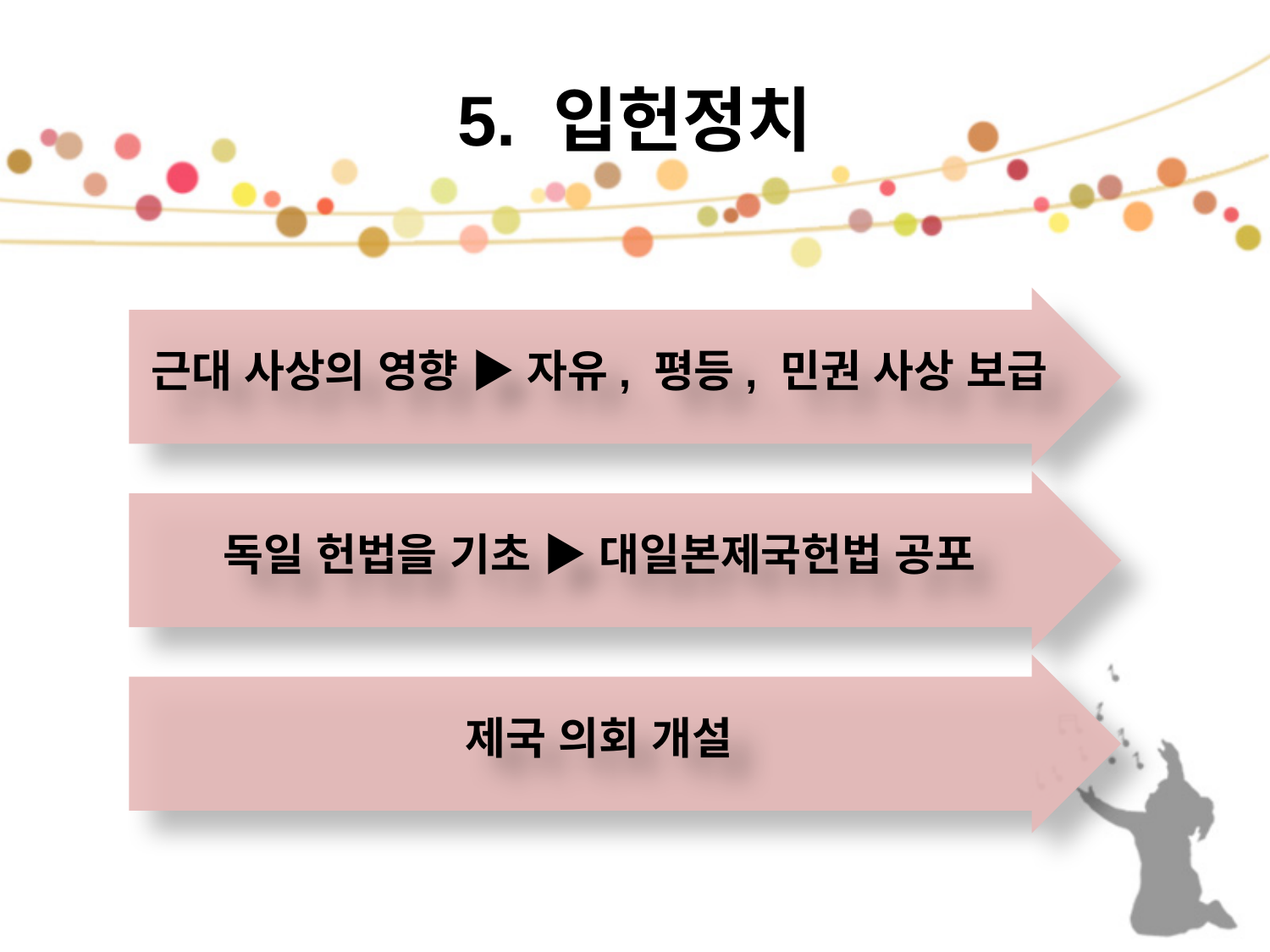

# 5. 입헌정치

근대 사상의 영향 ▶ 자유, 평등, 민권 사상 보급

독일 헌법을 기초 ▶ 대일본제국헌법 공포

제국 의회 개설